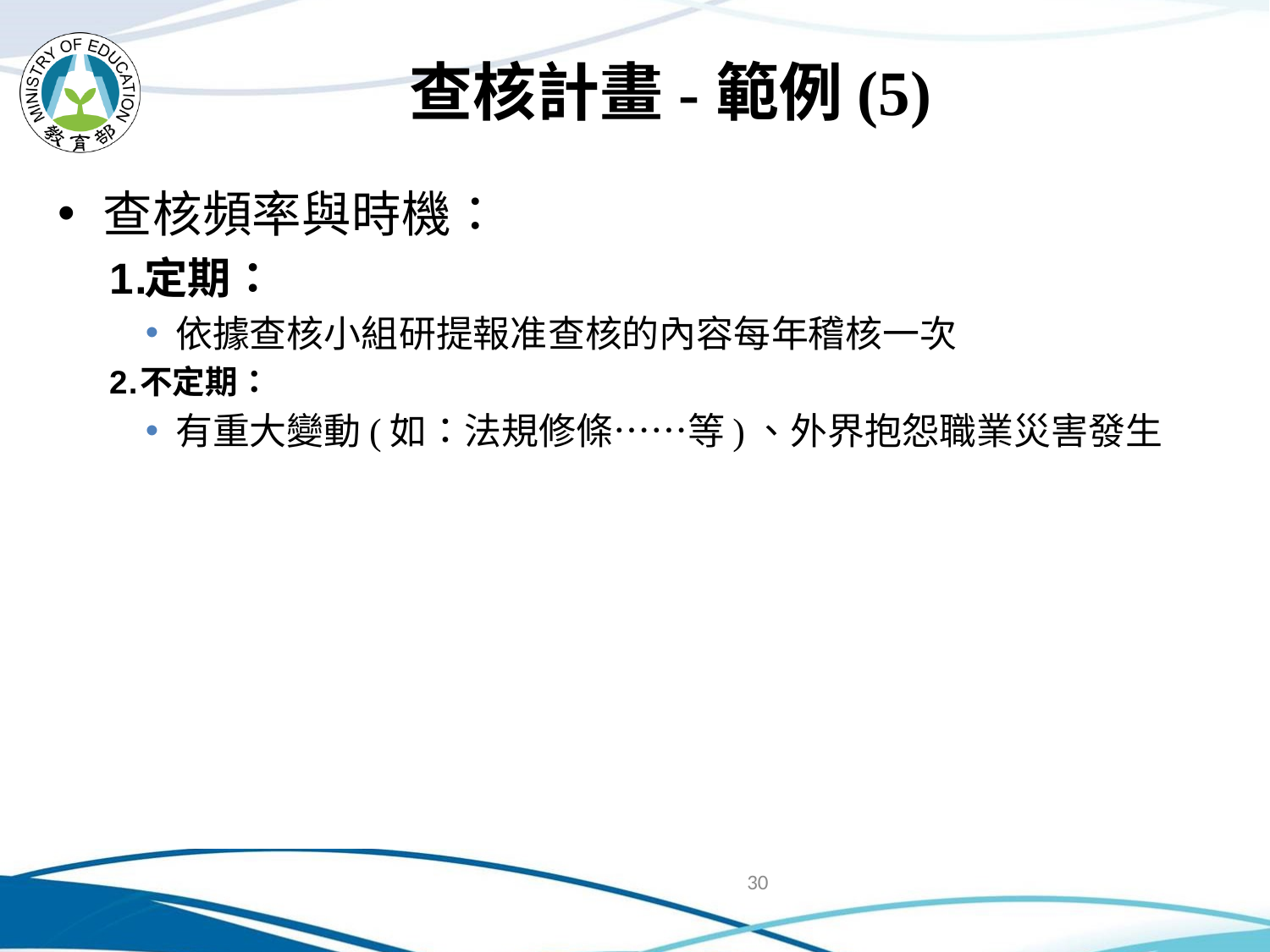

# 查核計畫-範例(5)
查核頻率與時機：
定期：
依據查核小組研提報准查核的內容每年稽核一次
不定期：
有重大變動(如：法規修條……等)、外界抱怨職業災害發生
30